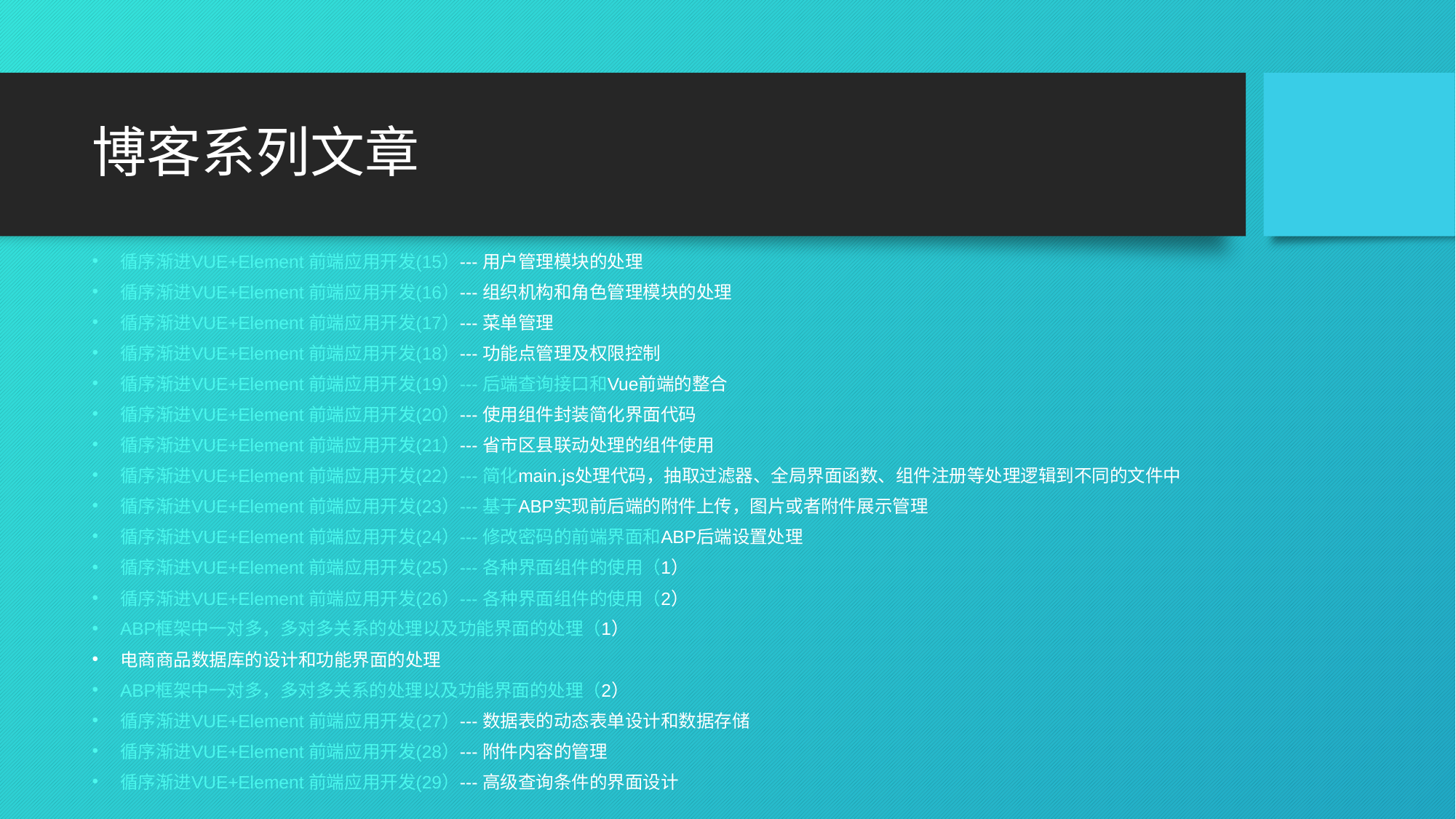

# 博客系列文章
循序渐进VUE+Element 前端应用开发(15）--- 用户管理模块的处理
循序渐进VUE+Element 前端应用开发(16）--- 组织机构和角色管理模块的处理
循序渐进VUE+Element 前端应用开发(17）--- 菜单管理
循序渐进VUE+Element 前端应用开发(18）--- 功能点管理及权限控制
循序渐进VUE+Element 前端应用开发(19）--- 后端查询接口和Vue前端的整合
循序渐进VUE+Element 前端应用开发(20）--- 使用组件封装简化界面代码
循序渐进VUE+Element 前端应用开发(21）--- 省市区县联动处理的组件使用
循序渐进VUE+Element 前端应用开发(22）--- 简化main.js处理代码，抽取过滤器、全局界面函数、组件注册等处理逻辑到不同的文件中
循序渐进VUE+Element 前端应用开发(23）--- 基于ABP实现前后端的附件上传，图片或者附件展示管理
循序渐进VUE+Element 前端应用开发(24）--- 修改密码的前端界面和ABP后端设置处理
循序渐进VUE+Element 前端应用开发(25）--- 各种界面组件的使用（1）
循序渐进VUE+Element 前端应用开发(26）--- 各种界面组件的使用（2）
ABP框架中一对多，多对多关系的处理以及功能界面的处理（1）
电商商品数据库的设计和功能界面的处理
ABP框架中一对多，多对多关系的处理以及功能界面的处理（2）
循序渐进VUE+Element 前端应用开发(27）--- 数据表的动态表单设计和数据存储
循序渐进VUE+Element 前端应用开发(28）--- 附件内容的管理
循序渐进VUE+Element 前端应用开发(29）--- 高级查询条件的界面设计